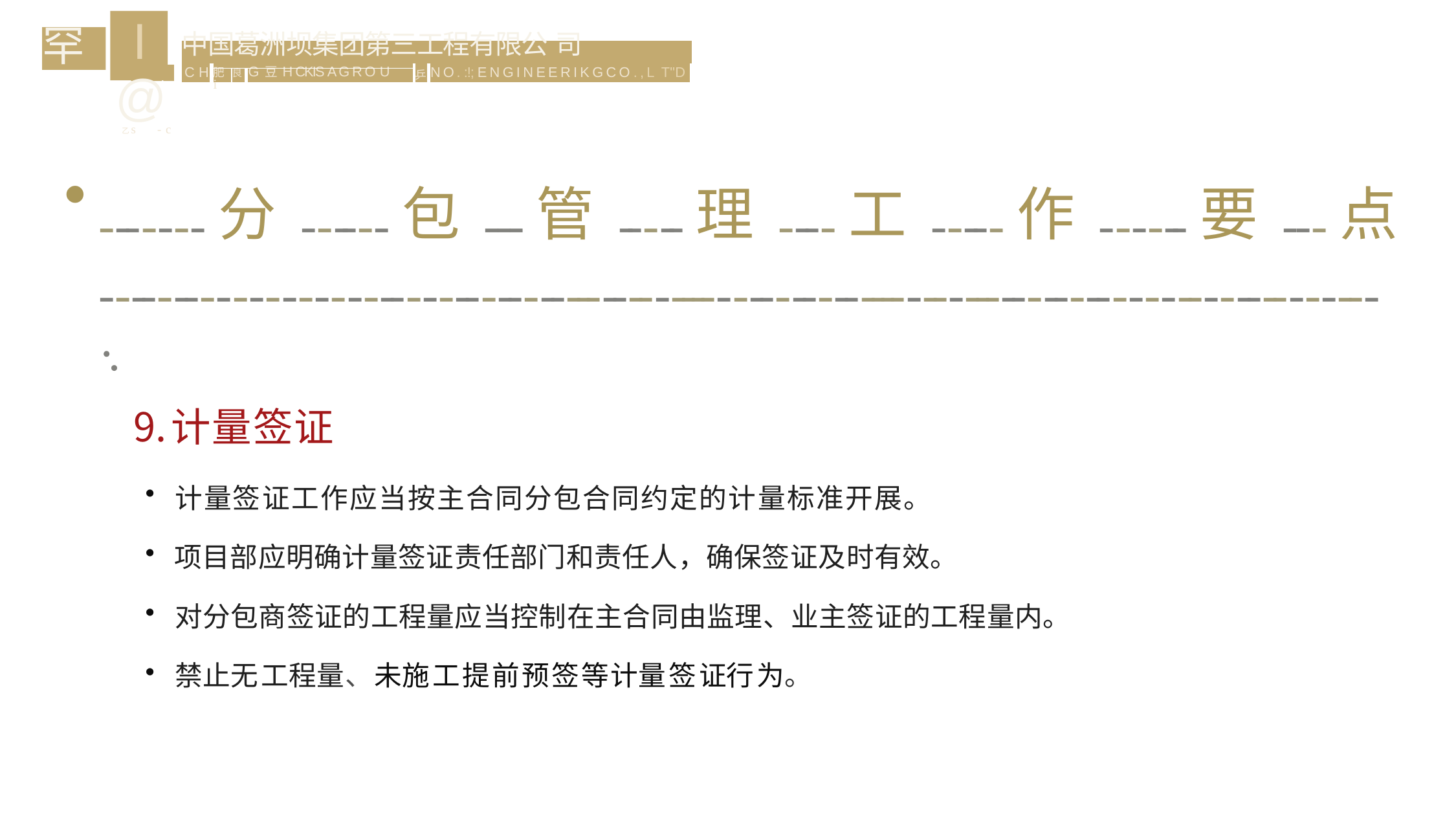

# I@
乙s	- c
罕
| 中 国 葛 洲 坝 集 团 第 三 工 程 有 限 公 司 |  |  |  |  |  |
| --- | --- | --- | --- | --- | --- |
| C H |  |  |  | 乒 | N O . :!; ENGINEERIKGCO.,L T"D |
|  | 肥i | 良 | G 豆 H CKIS A G R O U |  |  |

-------分------包---管-----理----工-----作------要---点 ------------------------------------------------------------------------------------------·.
计量签证
计量签证工作应当按主合同分包合同约定的计量标准开展。

项目部应明确计量签证责任部门和责任人，确保签证及时有效。

对分包商签证的工程量应当控制在主合同由监理、业主签证的工程量内。

禁止无工程量、未施工提前预签等计量签证行为。